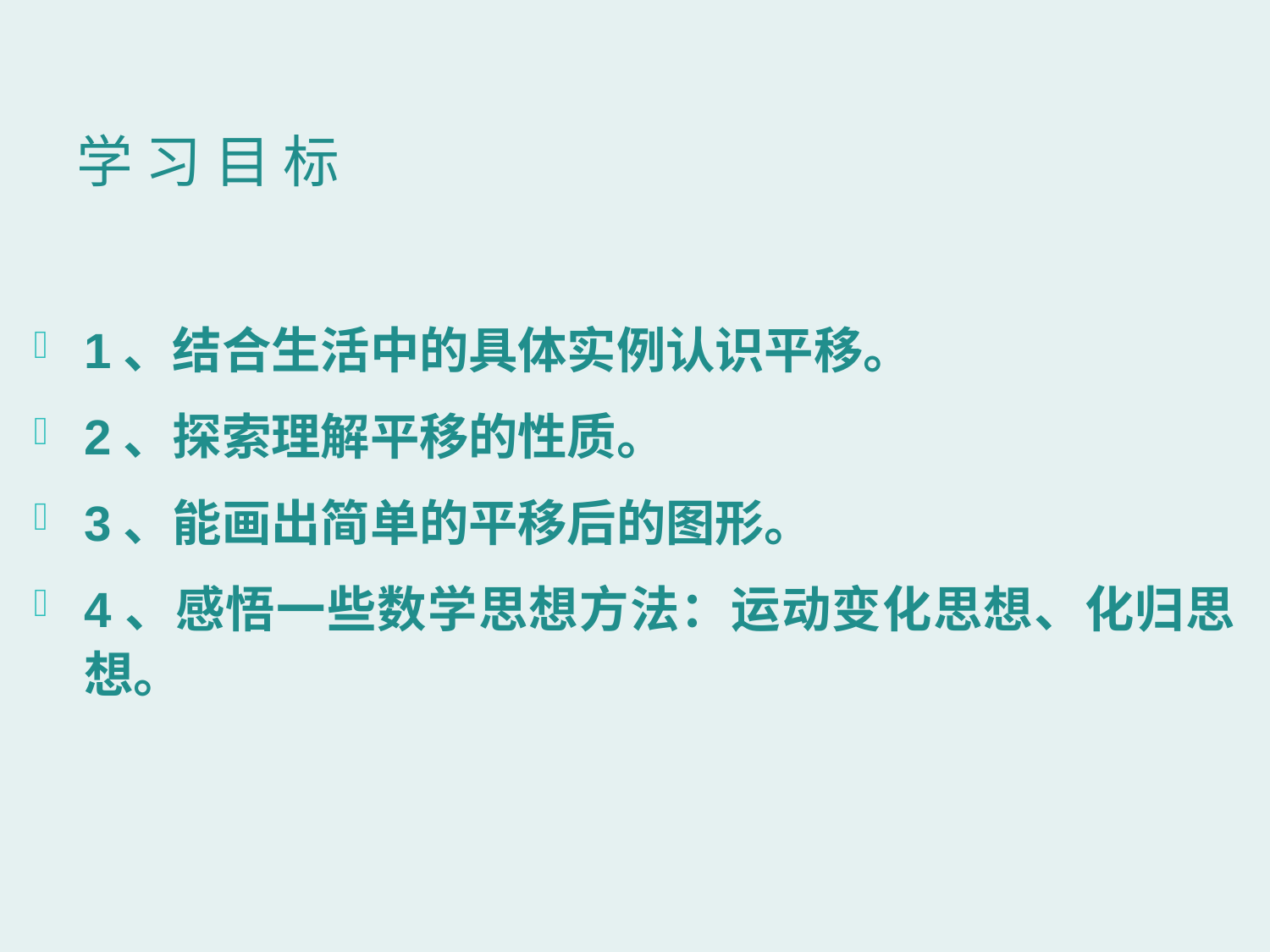

# 学 习 目 标
1、结合生活中的具体实例认识平移。
2、探索理解平移的性质。
3、能画出简单的平移后的图形。
4、感悟一些数学思想方法：运动变化思想、化归思想。